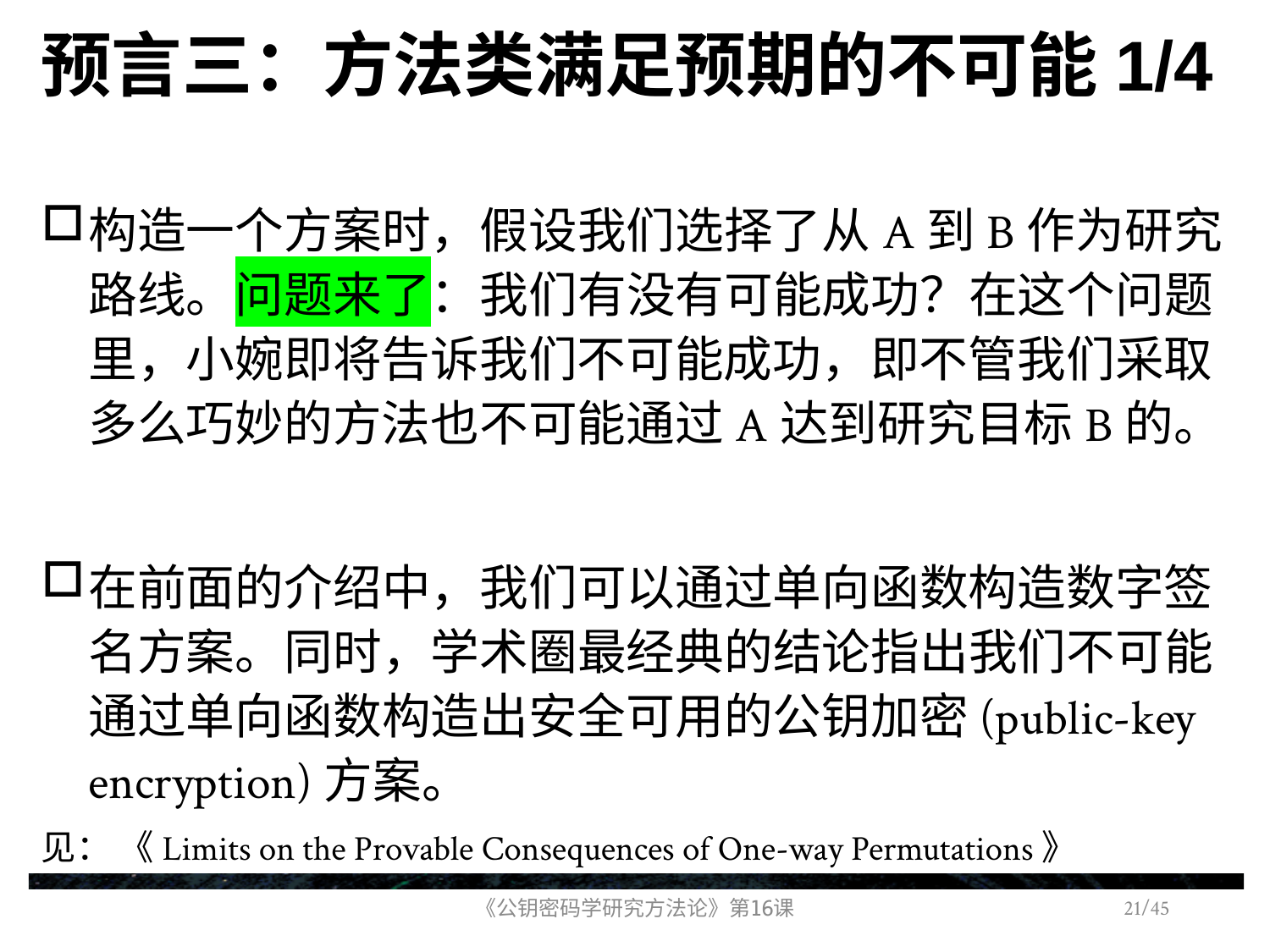

# 预言三：方法类满足预期的不可能1/4
构造一个方案时，假设我们选择了从A到B作为研究路线。问题来了：我们有没有可能成功？在这个问题里，小婉即将告诉我们不可能成功，即不管我们采取多么巧妙的方法也不可能通过A达到研究目标B的。

在前面的介绍中，我们可以通过单向函数构造数字签名方案。同时，学术圈最经典的结论指出我们不可能通过单向函数构造出安全可用的公钥加密(public-key encryption)方案。
见： 《Limits on the Provable Consequences of One-way Permutations》

《公钥密码学研究方法论》第16课
21/45